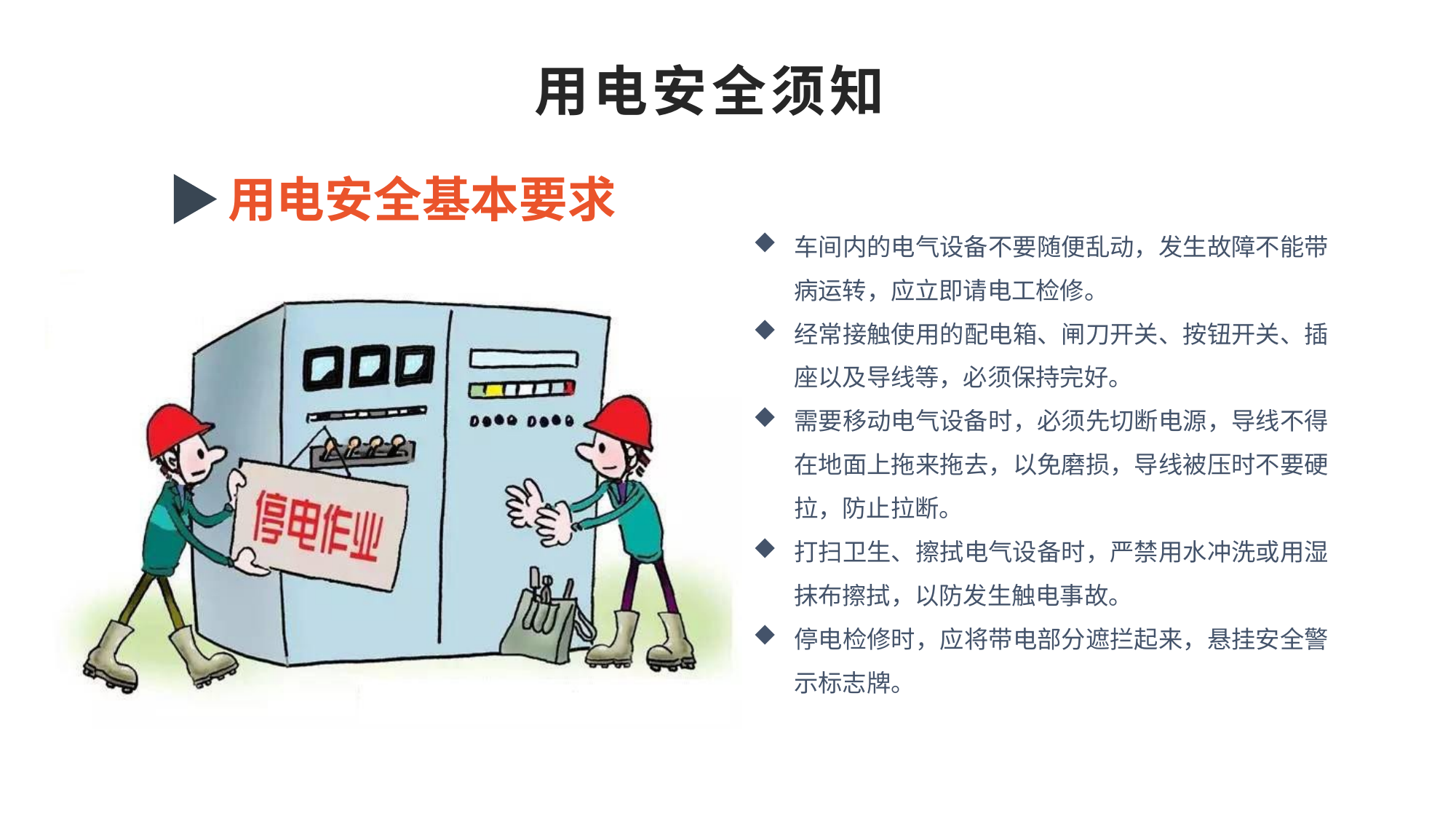

# 用电安全须知
用电安全基本要求

车间内的电气设备不要随便乱动，发生故障不能带 病运转，应立即请电工检修。
经常接触使用的配电箱、闸刀开关、按钮开关、插 座以及导线等，必须保持完好。
需要移动电气设备时，必须先切断电源，导线不得 在地面上拖来拖去，以免磨损，导线被压时不要硬 拉，防止拉断。
打扫卫生、擦拭电气设备时，严禁用水冲洗或用湿 抹布擦拭，以防发生触电事故。
停电检修时，应将带电部分遮拦起来，悬挂安全警 示标志牌。